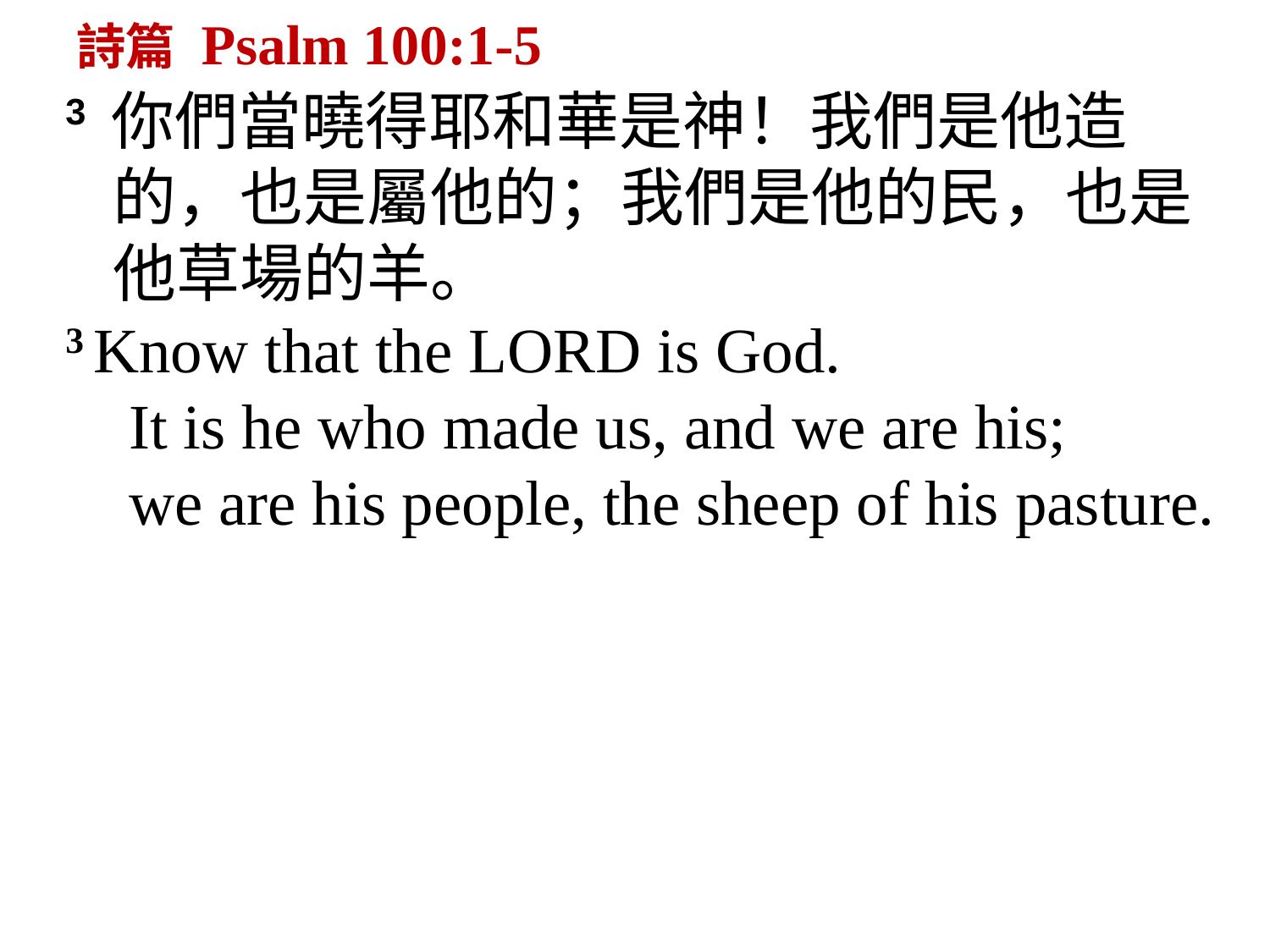

詩篇 Psalm 100:1-5
3 你們當曉得耶和華是神！我們是他造的，也是屬他的；我們是他的民，也是他草場的羊。
3 Know that the Lord is God.
 It is he who made us, and we are his;
 we are his people, the sheep of his pasture.